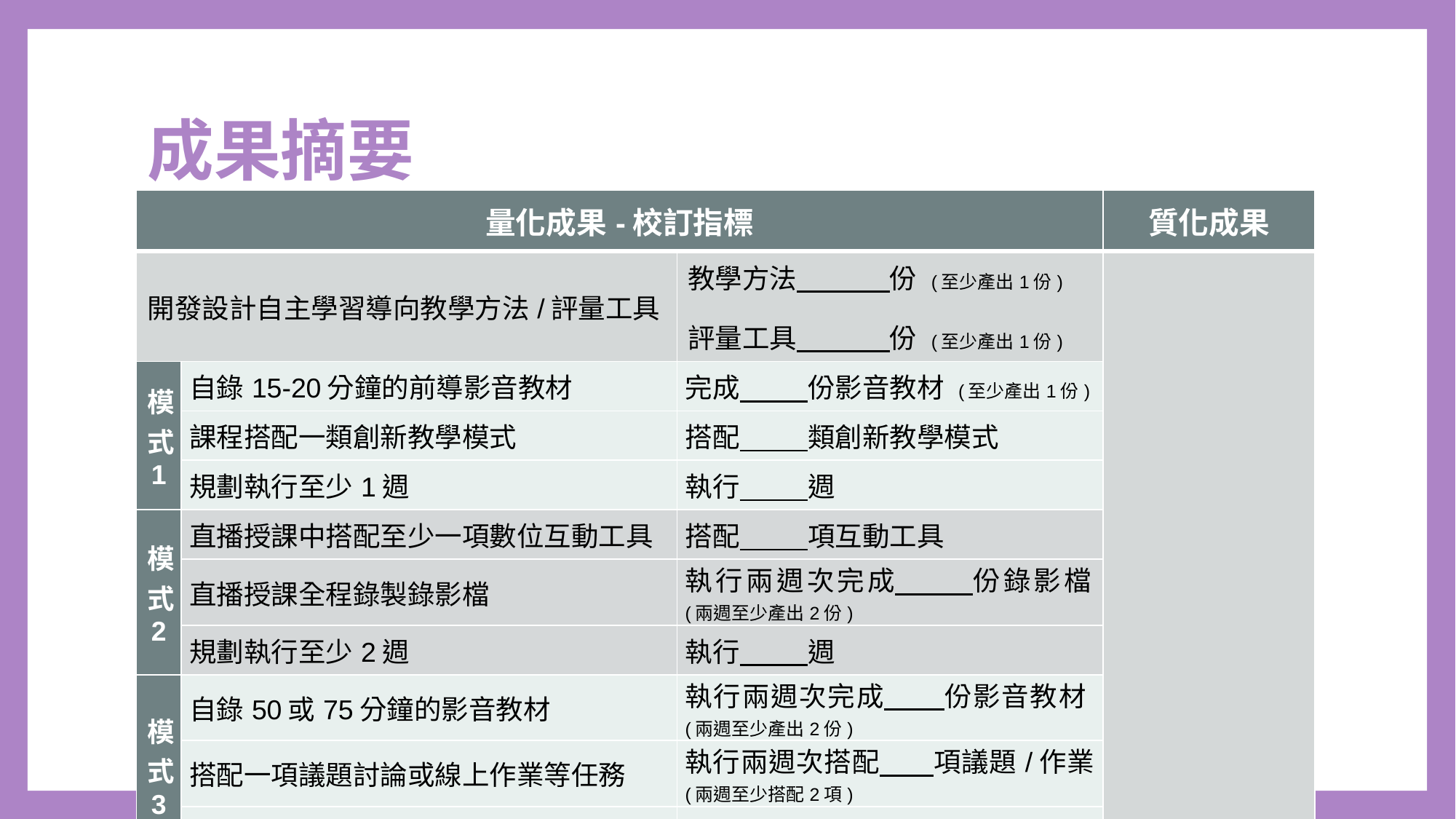

# 成果摘要
| 量化成果-校訂指標 |  |  | 質化成果 |
| --- | --- | --- | --- |
| 開發設計自主學習導向教學方法/評量工具 |  | 教學方法 份 (至少產出1份) 評量工具 份 (至少產出1份) |  |
| 模式1 | 自錄15-20分鐘的前導影音教材 | 完成 份影音教材 (至少產出1份) |  |
|  | 課程搭配一類創新教學模式 | 搭配 類創新教學模式 |  |
|  | 規劃執行至少1週 | 執行 週 |  |
| 模式2 | 直播授課中搭配至少一項數位互動工具 | 搭配 項互動工具 |  |
|  | 直播授課全程錄製錄影檔 | 執行兩週次完成 份錄影檔 (兩週至少產出2份) |  |
|  | 規劃執行至少2週 | 執行 週 |  |
| 模式3 | 自錄50或75分鐘的影音教材 | 執行兩週次完成 份影音教材 (兩週至少產出2份) |  |
|  | 搭配一項議題討論或線上作業等任務 | 執行兩週次搭配 項議題/作業 (兩週至少搭配2項) |  |
|  | 規劃執行至少2週 | 執行 週 |  |